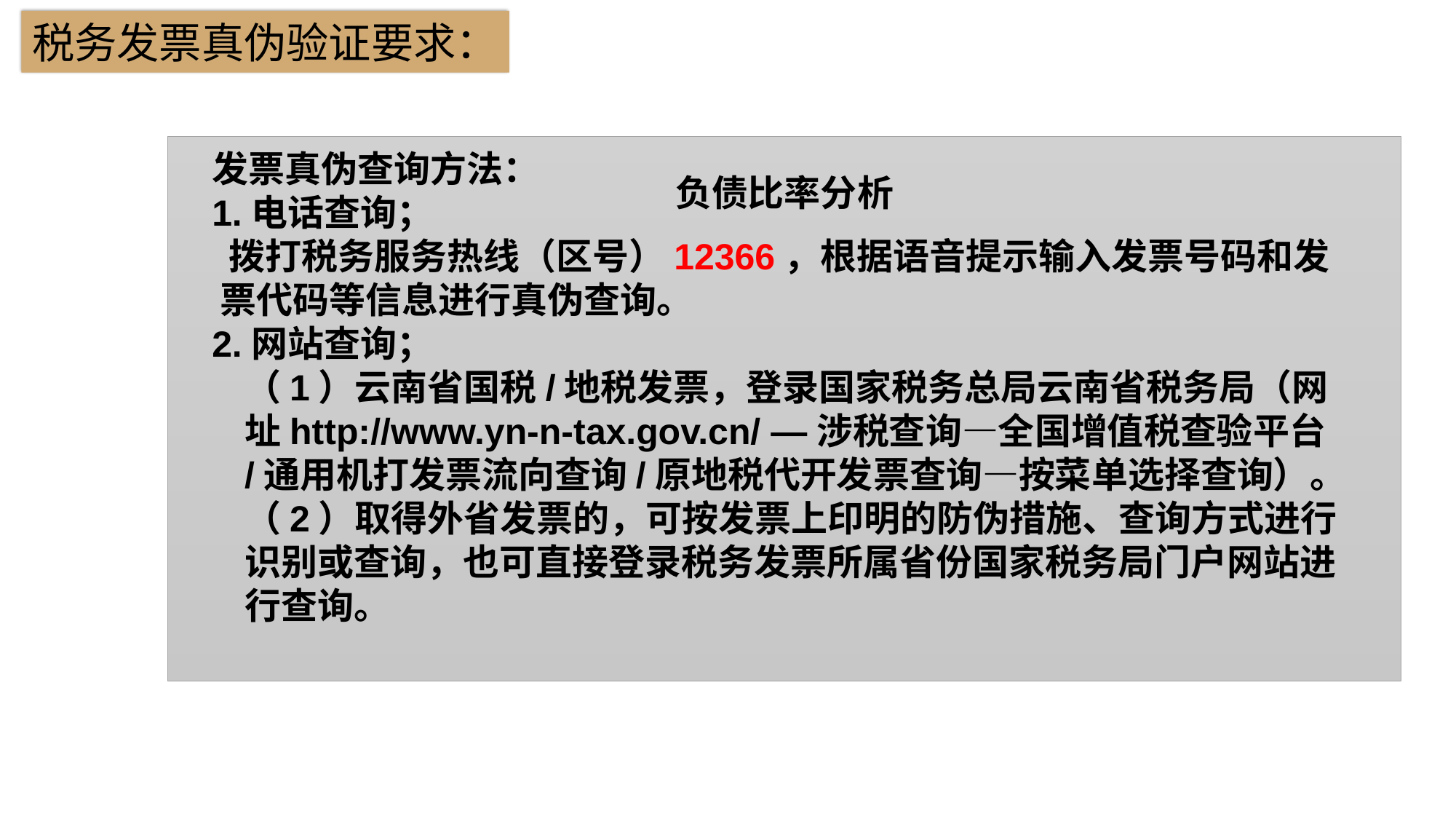

税务发票真伪验证要求：

### Chart: 负债比率分析

| Category |
|---|
发票真伪查询方法：
1.电话查询；
 拨打税务服务热线（区号）12366，根据语音提示输入发票号码和发   票代码等信息进行真伪查询。
2.网站查询；
（1）云南省国税/地税发票，登录国家税务总局云南省税务局（网址http://www.yn-n-tax.gov.cn/ —涉税查询—全国增值税查验平台/通用机打发票流向查询/原地税代开发票查询—按菜单选择查询）。
（2）取得外省发票的，可按发票上印明的防伪措施、查询方式进行识别或查询，也可直接登录税务发票所属省份国家税务局门户网站进行查询。